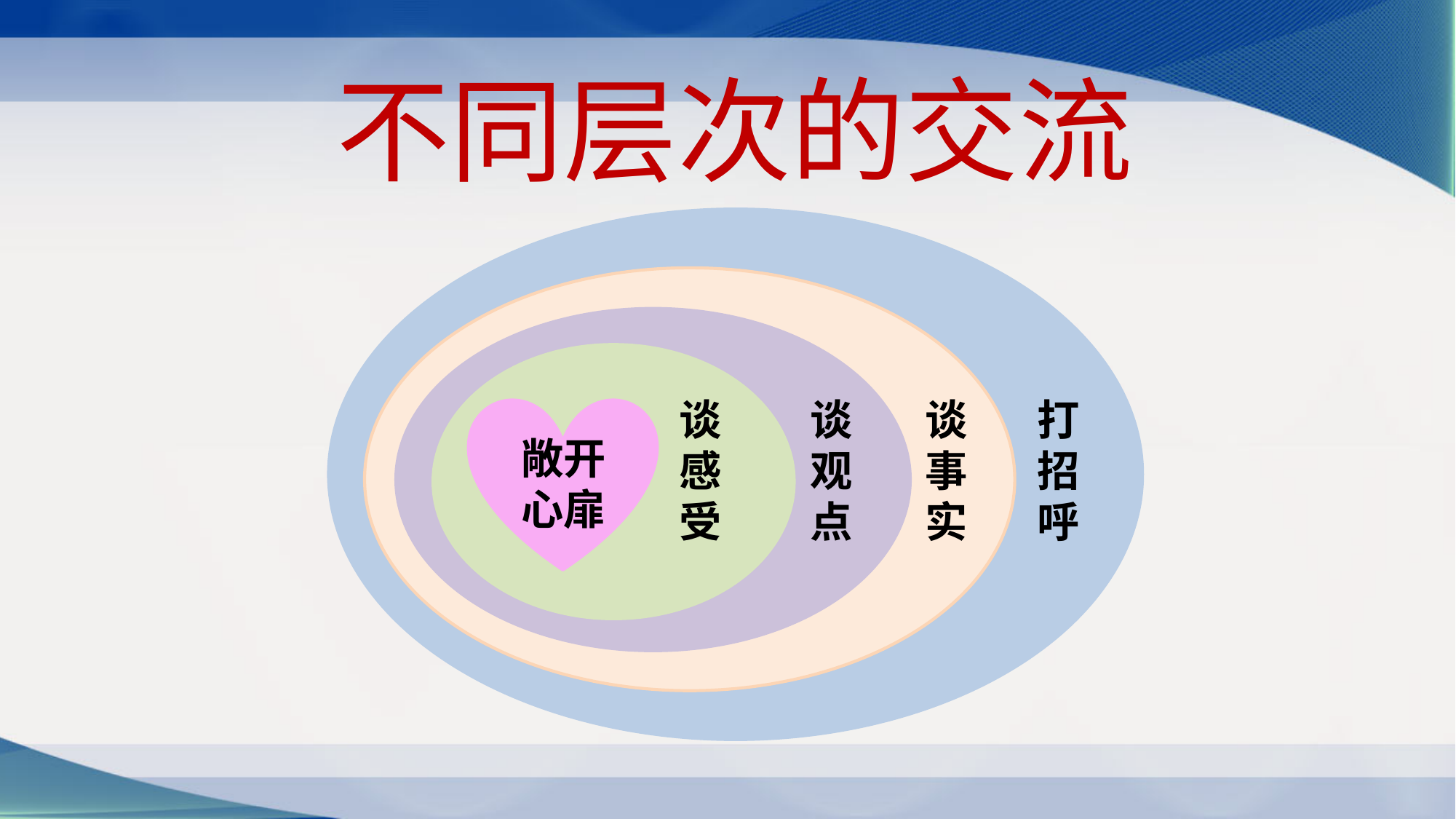

不同层次的交流

谈感受
谈观点
谈事实
打
招呼

敞开心扉